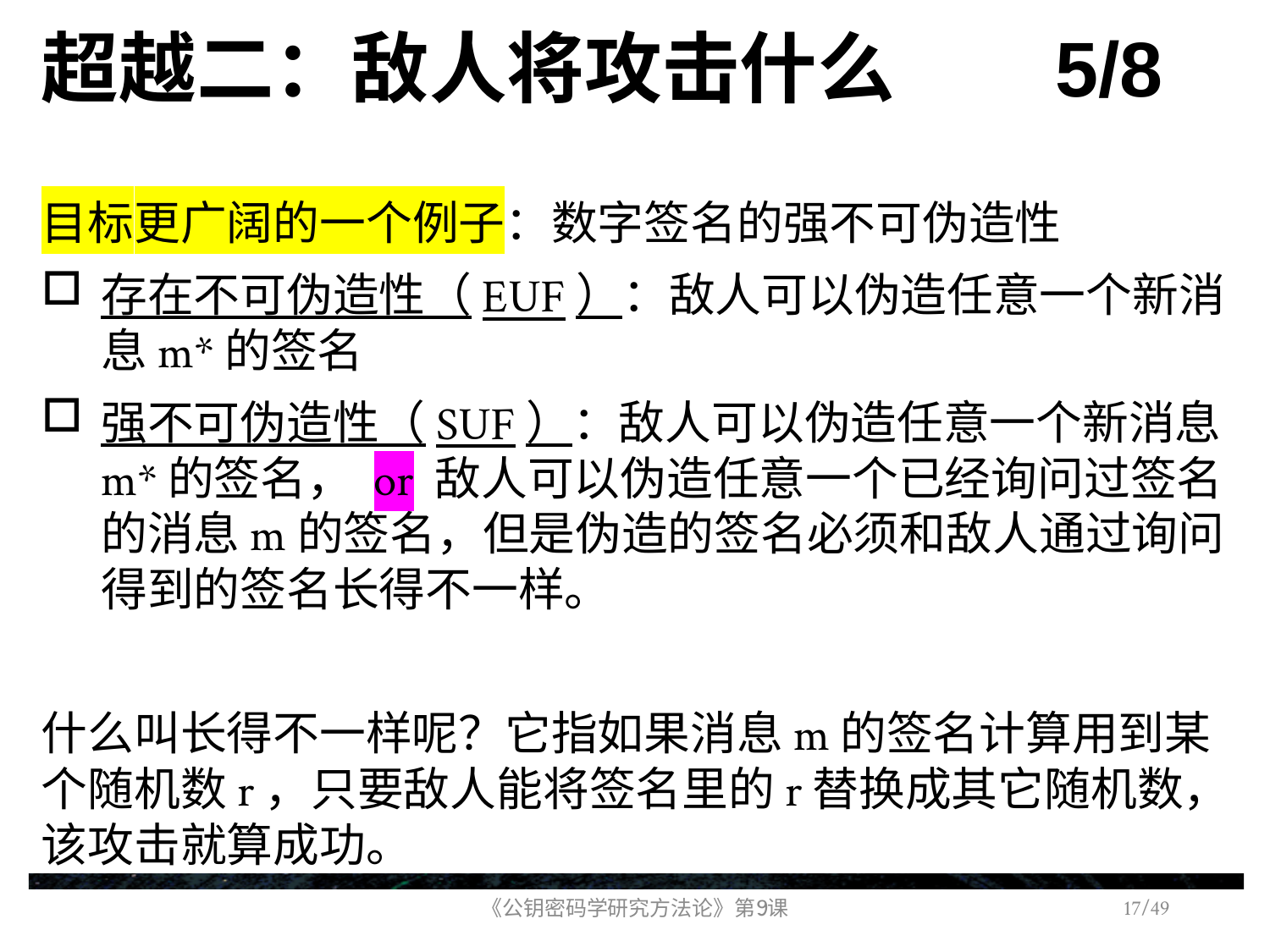

# 超越二：敌人将攻击什么        5/8
目标更广阔的一个例子：数字签名的强不可伪造性
存在不可伪造性（EUF）：敌人可以伪造任意一个新消息m*的签名
强不可伪造性（SUF）：敌人可以伪造任意一个新消息m*的签名， or 敌人可以伪造任意一个已经询问过签名的消息m的签名，但是伪造的签名必须和敌人通过询问得到的签名长得不一样。

什么叫长得不一样呢？它指如果消息m的签名计算用到某个随机数r，只要敌人能将签名里的r替换成其它随机数，该攻击就算成功。

《公钥密码学研究方法论》第9课
17/49